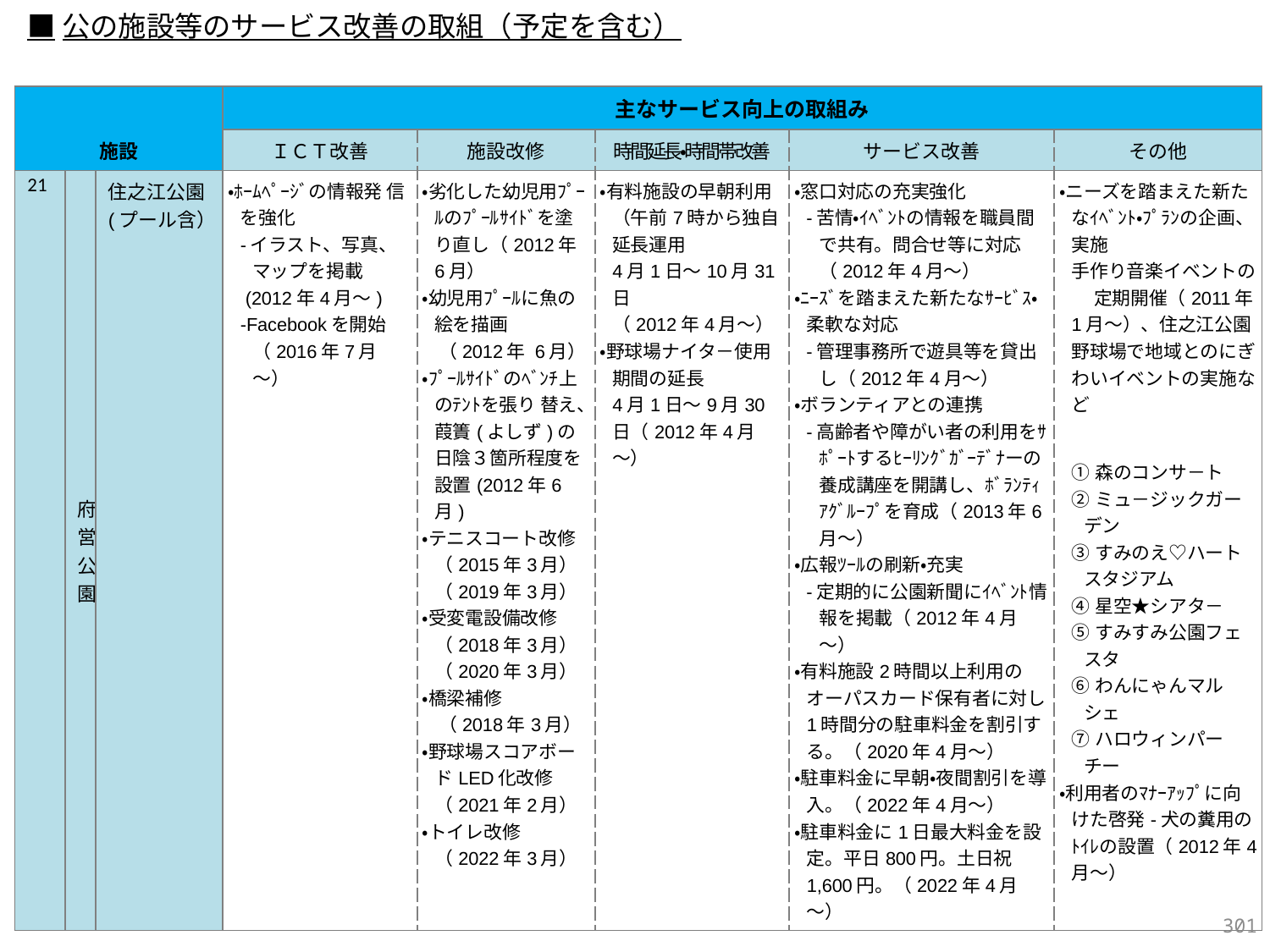

■公の施設等のサービス改善の取組（予定を含む）
| 施設 |  |  | 主なサービス向上の取組み |  |  |  |  |
| --- | --- | --- | --- | --- | --- | --- | --- |
|  |  |  | ＩＣＴ改善 | 施設改修 | 時間延長・時間帯改善 | サービス改善 | その他 |
| 21 | 府営公園 | 住之江公園 (プール含） | ・ﾎｰﾑﾍﾟｰｼﾞの情報発 信を強化 -イラスト、写真、マップを掲載 (2012年4月～) -Facebookを開始（2016年7月～） | ・劣化した幼児用ﾌﾟｰ ﾙのﾌﾟｰﾙｻｲﾄﾞを塗 り直し（2012年6月） ・幼児用ﾌﾟｰﾙに魚の絵を描画 （2012年 6月） ・ﾌﾟｰﾙｻｲﾄﾞのﾍﾞﾝﾁ上のﾃﾝﾄを張り 替え、葭簀(よしず)の日陰３箇所程度を設置(2012年6月) ・テニスコート改修（2015年3月） （2019年3月） ・受変電設備改修 （2018年3月） （2020年3月） ・橋梁補修 （2018年3月） ・野球場スコアボードLED化改修 （2021年2月） ・トイレ改修 （2022年3月） | ・有料施設の早朝利用（午前7時から独自延長運用 4月1日～10月31日 （2012年4月～） ・野球場ナイタ－使用期間の延長 4月1日～9月30日（2012年4月～） | ・窓口対応の充実強化 -苦情・ｲﾍﾞﾝﾄの情報を職員間 で共有。問合せ等に対応 （2012年4月～） ・ﾆｰｽﾞを踏まえた新たなｻｰﾋﾞｽ・柔軟な対応 -管理事務所で遊具等を貸出し（2012年4月～） ・ボランティアとの連携 -高齢者や障がい者の利用をｻﾎﾟｰﾄするﾋｰﾘﾝｸﾞｶﾞｰﾃﾞﾅーの 養成講座を開講し、ﾎﾞﾗﾝﾃｨｱｸﾞﾙｰﾌﾟを育成（2013年6月～） ・広報ﾂｰﾙの刷新・充実 -定期的に公園新聞にｲﾍﾞﾝﾄ情報を掲載（2012年4月～） ・有料施設2時間以上利用のオーパスカード保有者に対し 1時間分の駐車料金を割引する。（2020年4月～） ・駐車料金に早朝・夜間割引を導入。（2022年4月～） ・駐車料金に1日最大料金を設定。平日800円。土日祝1,600円。（2022年4月～） | ・ニーズを踏まえた新たなｲﾍﾞﾝﾄ・ﾌﾟﾗﾝの企画、実施 手作り音楽イベントの　 定期開催（2011年1月～）、住之江公園野球場で地域とのにぎわいイベントの実施など ①森のコンサ－ト ②ミュ－ジックガーデン ③すみのえ♡ハートスタジアム ④星空★シアタ－ ⑤すみすみ公園フェスタ ⑥わんにゃんマルシェ ⑦ハロウィンパーチー ・利用者のﾏﾅｰｱｯﾌﾟに向けた啓発-犬の糞用のﾄｲﾚの設置（2012年4月～） |
301